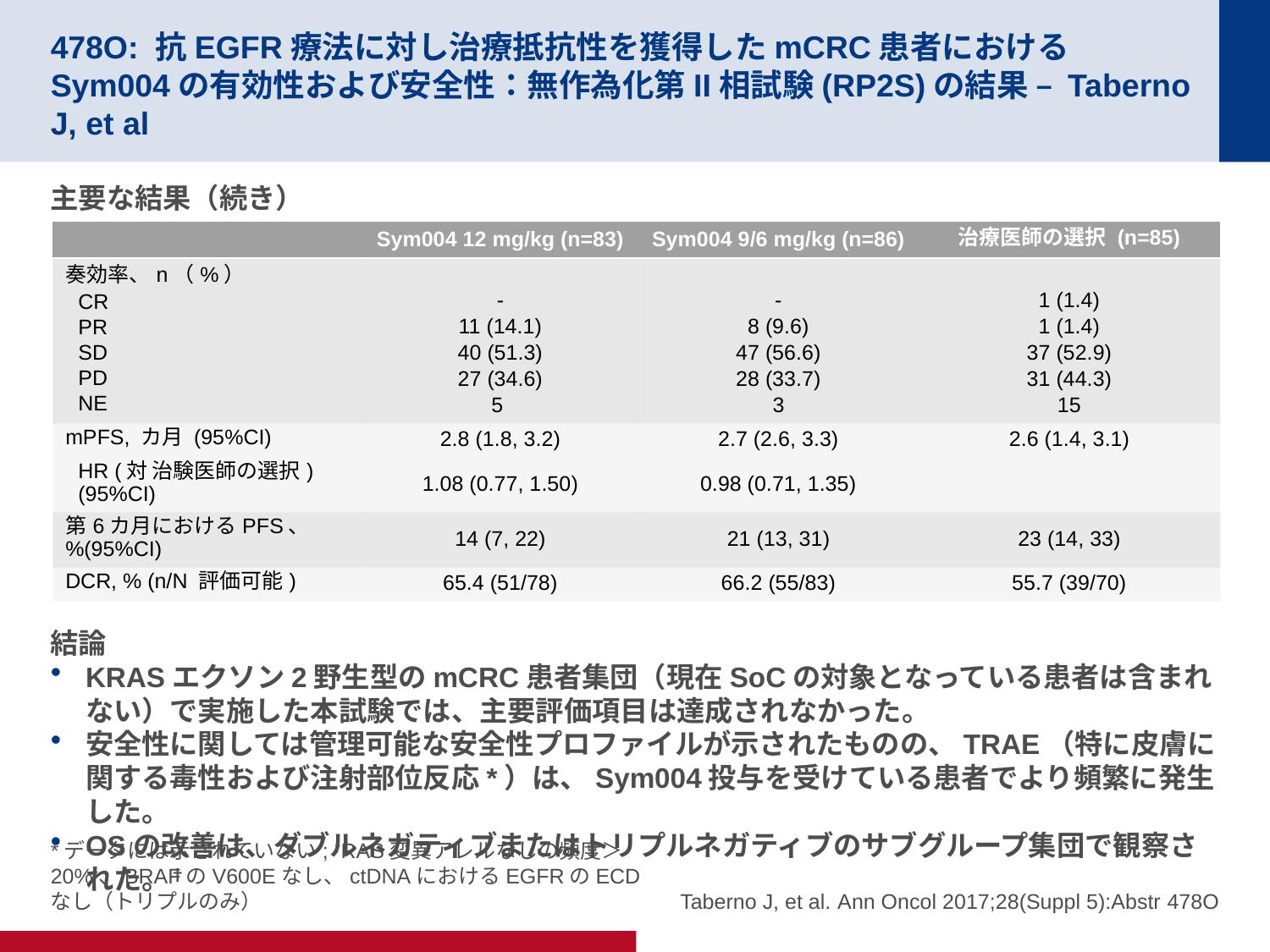

# 478O: 抗EGFR療法に対し治療抵抗性を獲得したmCRC患者におけるSym004の有効性および安全性：無作為化第II相試験(RP2S)の結果 – Taberno J, et al
主要な結果（続き）
結論
KRASエクソン2野生型のmCRC患者集団（現在SoCの対象となっている患者は含まれない）で実施した本試験では、主要評価項目は達成されなかった。
安全性に関しては管理可能な安全性プロファイルが示されたものの、TRAE（特に皮膚に関する毒性および注射部位反応*）は、Sym004投与を受けている患者でより頻繁に発生した。
OSの改善は、ダブルネガティブまたはトリプルネガティブのサブグループ集団で観察された。†

|  | Sym004 12 mg/kg (n=83) | Sym004 9/6 mg/kg (n=86) | 治療医師の選択 (n=85) |
| --- | --- | --- | --- |
| 奏効率、n（%） CR PR SD PD NE | - 11 (14.1) 40 (51.3) 27 (34.6) 5 | - 8 (9.6) 47 (56.6) 28 (33.7) 3 | 1 (1.4) 1 (1.4) 37 (52.9) 31 (44.3) 15 |
| mPFS, カ月 (95%CI) | 2.8 (1.8, 3.2) | 2.7 (2.6, 3.3) | 2.6 (1.4, 3.1) |
| HR (対 治験医師の選択) (95%CI) | 1.08 (0.77, 1.50) | 0.98 (0.71, 1.35) |  |
| 第6カ月におけるPFS、%(95%CI) | 14 (7, 22) | 21 (13, 31) | 23 (14, 33) |
| DCR, % (n/N 評価可能) | 65.4 (51/78) | 66.2 (55/83) | 55.7 (39/70) |
*データには示されていない; †RAS変異アレルなしの頻度＞20%、BRAFのV600Eなし、ctDNAにおけるEGFRのECDなし（トリプルのみ）
Taberno J, et al. Ann Oncol 2017;28(Suppl 5):Abstr 478O